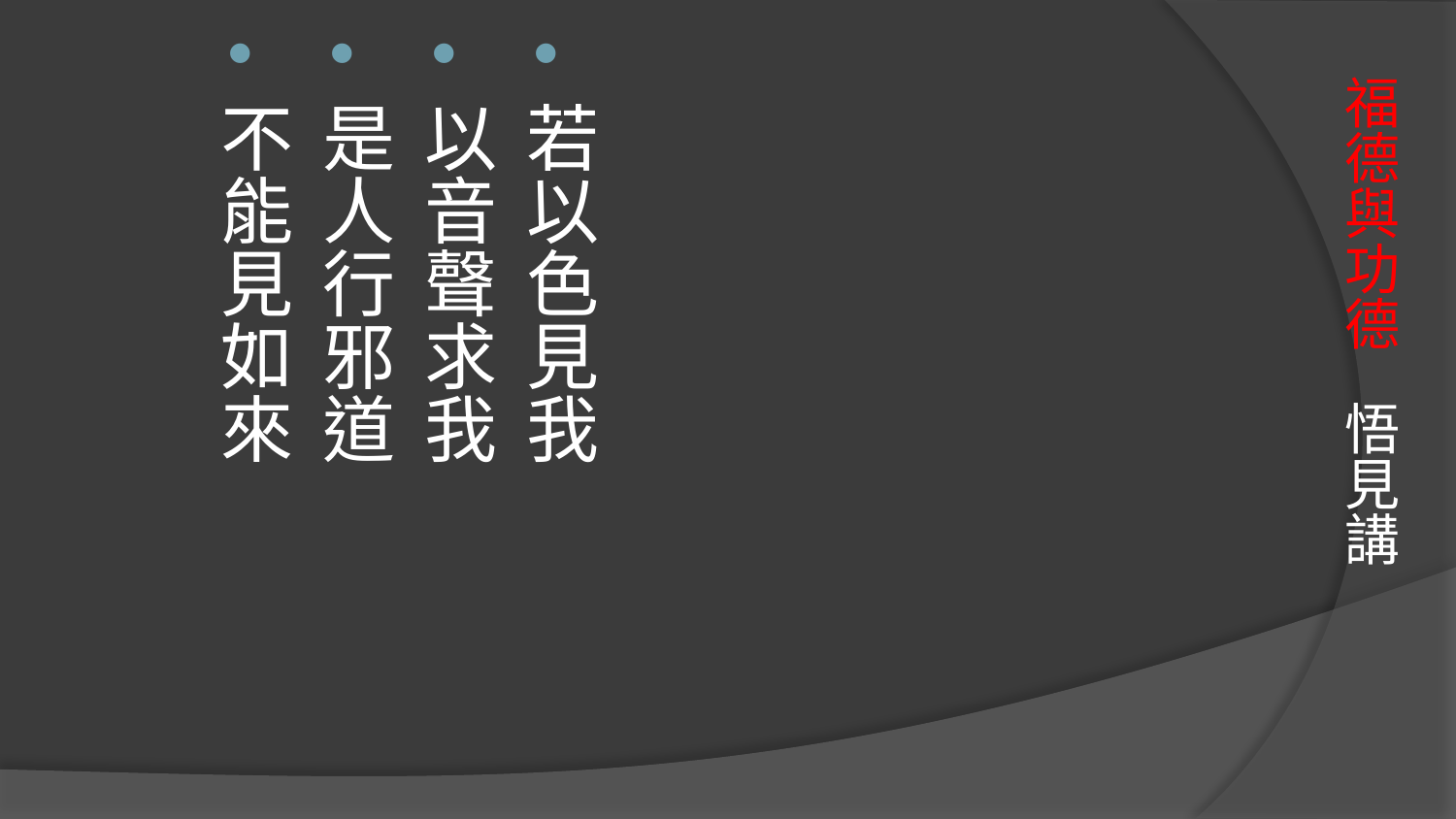

若以色見我
以音聲求我
是人行邪道
不能見如來

# 福德與功德    悟見講